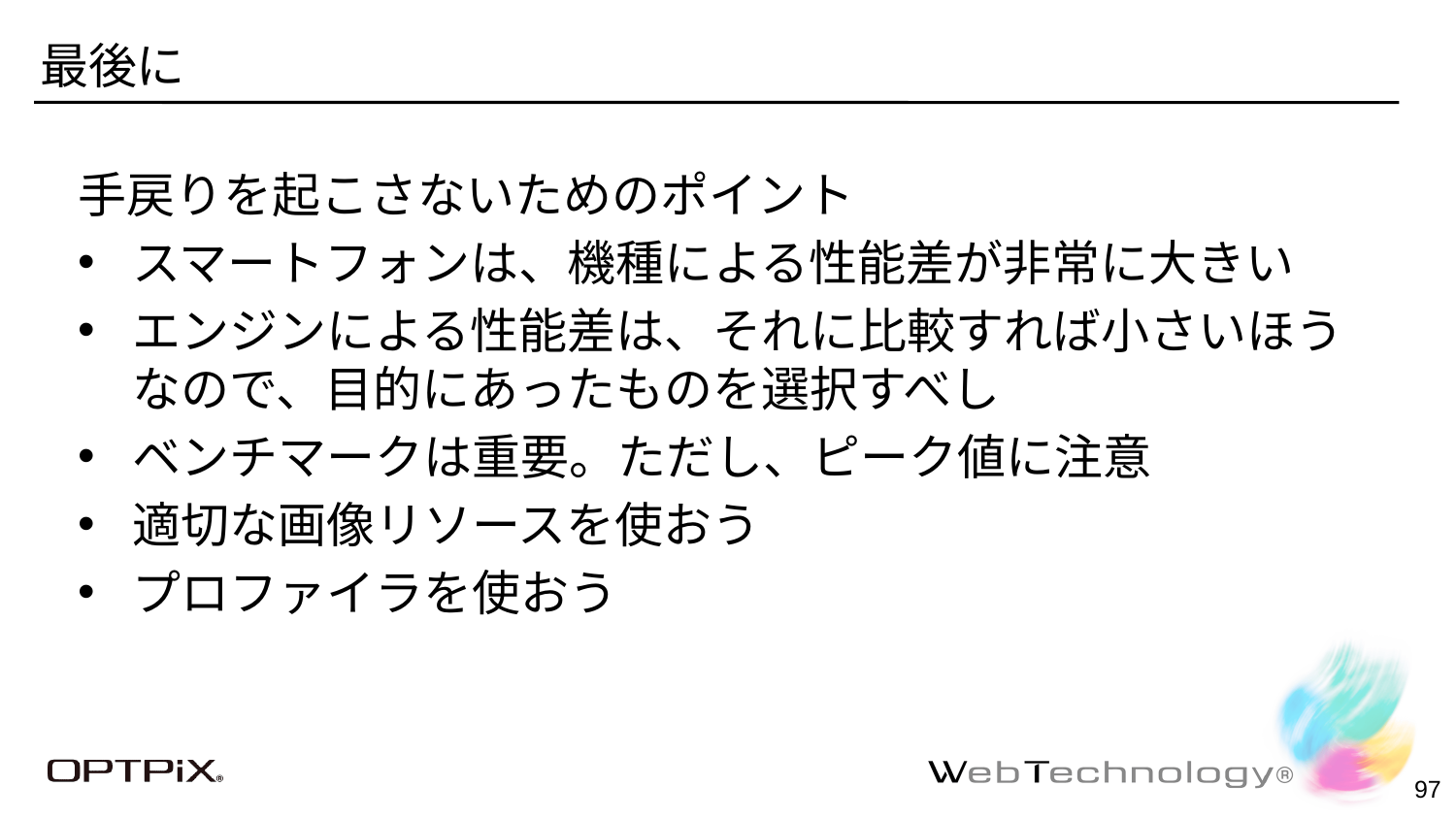

最後に
手戻りを起こさないためのポイント
スマートフォンは、機種による性能差が非常に大きい
エンジンによる性能差は、それに比較すれば小さいほうなので、目的にあったものを選択すべし
ベンチマークは重要。ただし、ピーク値に注意
適切な画像リソースを使おう
プロファイラを使おう
97